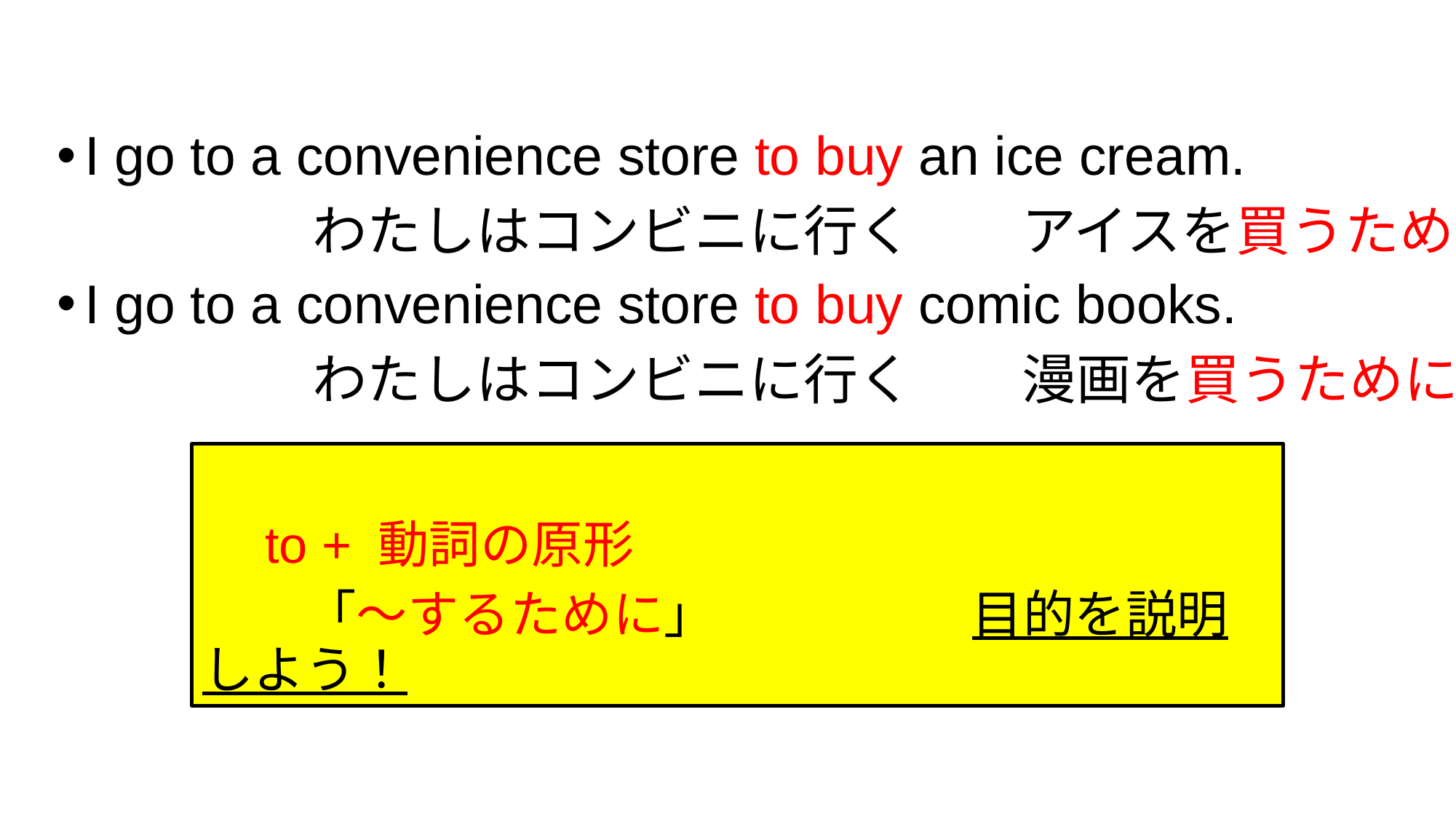

I go to a convenience store to buy an ice cream.

I go to a convenience store to buy comic books.
わたしはコンビニに行く　　アイスを買うために　。

わたしはコンビニに行く　　漫画を買うために　。

　to + 動詞の原形
　　「～するために」　　　　　目的を説明しよう！